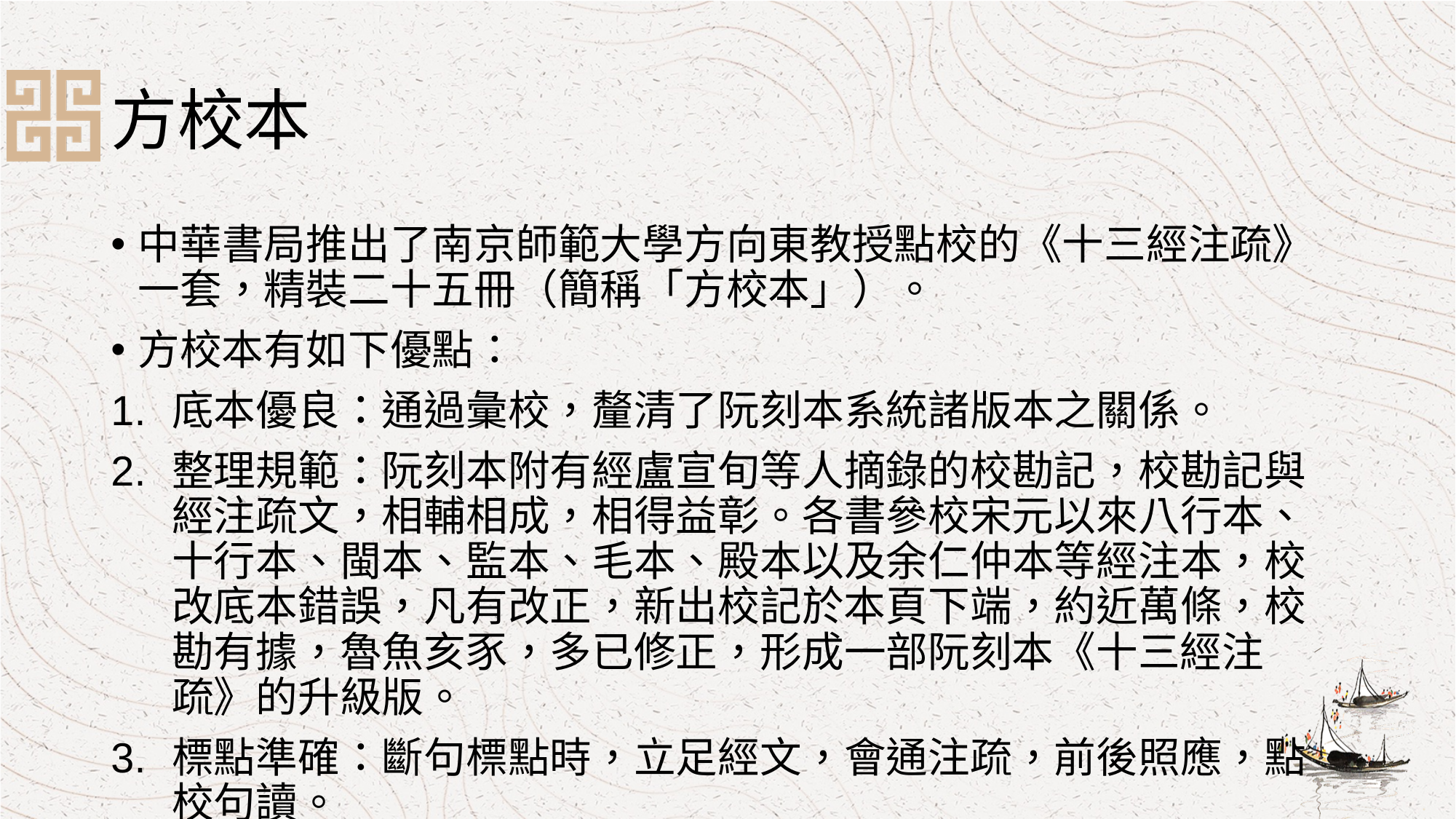

# 方校本
中華書局推出了南京師範大學方向東教授點校的《十三經注疏》一套，精裝二十五冊（簡稱「方校本」）。
方校本有如下優點：
底本優良：通過彙校，釐清了阮刻本系統諸版本之關係。
整理規範：阮刻本附有經盧宣旬等人摘錄的校勘記，校勘記與經注疏文，相輔相成，相得益彰。各書參校宋元以來八行本、十行本、閩本、監本、毛本、殿本以及余仁仲本等經注本，校改底本錯誤，凡有改正，新出校記於本頁下端，約近萬條，校勘有據，魯魚亥豕，多已修正，形成一部阮刻本《十三經注疏》的升級版。
標點準確：斷句標點時，立足經文，會通注疏，前後照應，點校句讀。